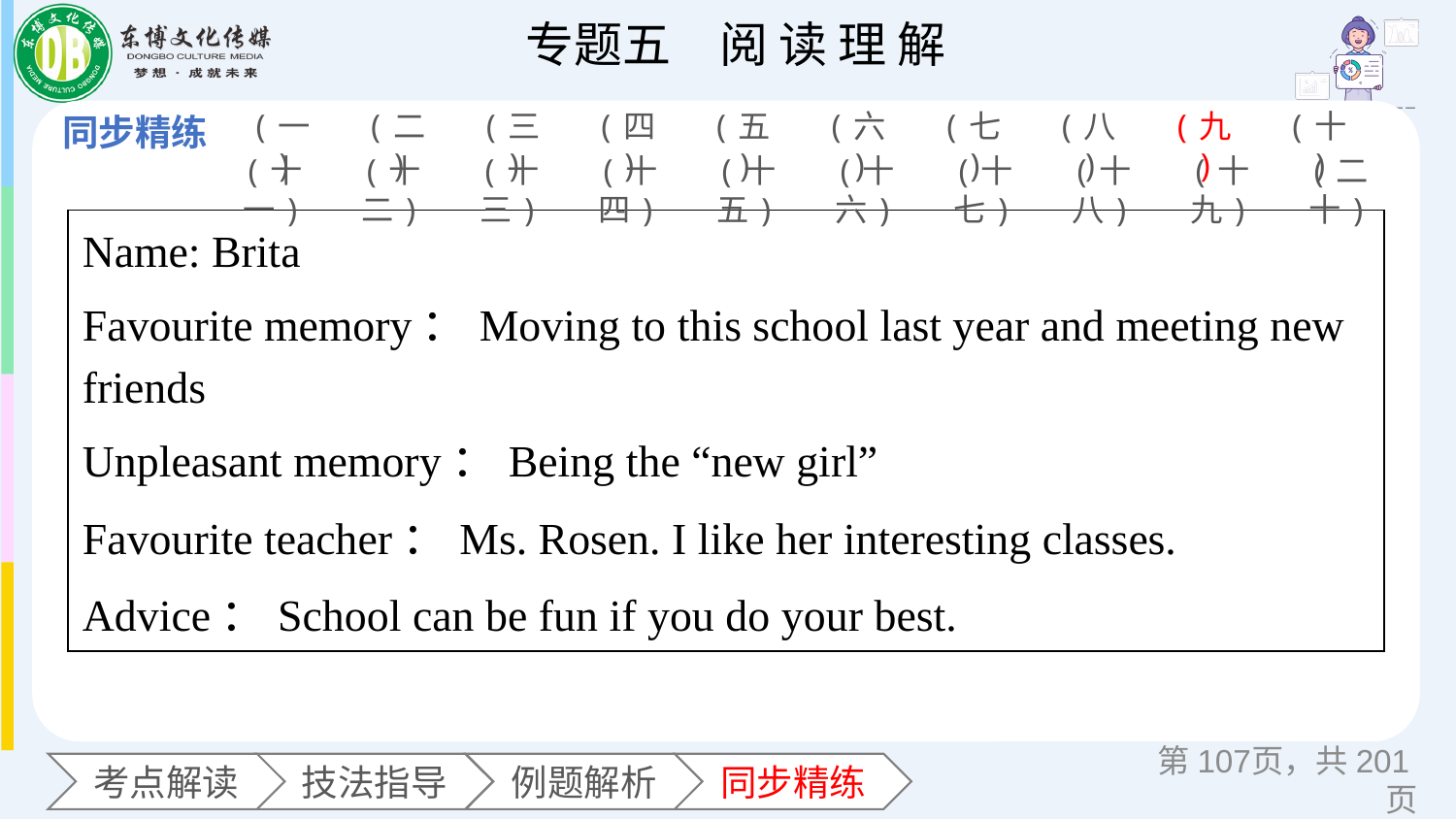

(一)
(二)
(三)
(四)
(五)
(六)
(七)
(八)
(九)
(十)
(十一)
(十二)
(十三)
(十四)
(十五)
(十六)
(十七)
(十八)
(十九)
(二十)
| Name: Brita Favourite memory：Moving to this school last year and meeting new friends Unpleasant memory：Being the “new girl” Favourite teacher：Ms. Rosen. I like her interesting classes. Advice：School can be fun if you do your best. |
| --- |
第107页，共201页